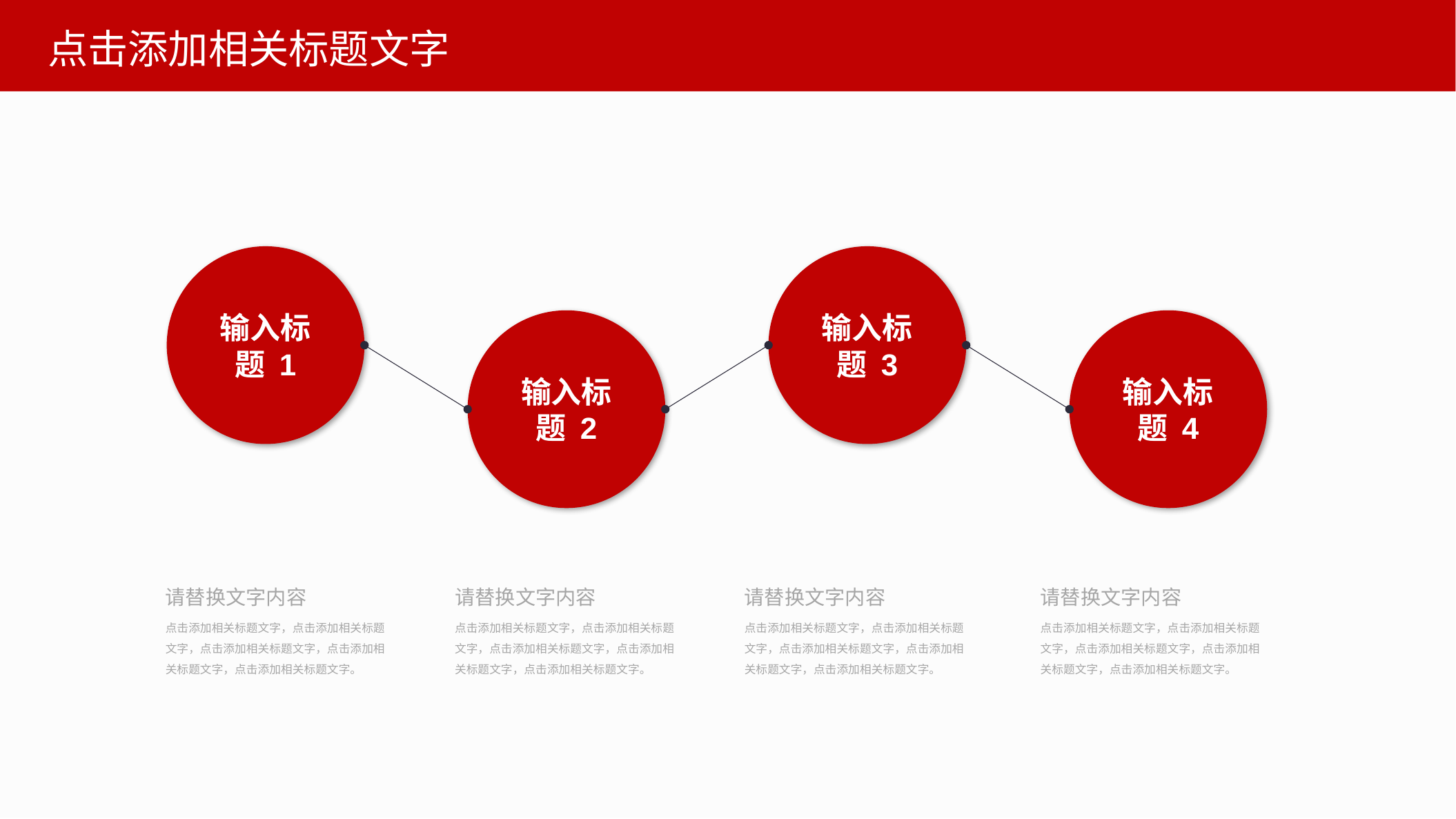

点击添加相关标题文字
输入标题 1
输入标题 3
输入标题 2
输入标题 4
请替换文字内容
请替换文字内容
请替换文字内容
请替换文字内容
点击添加相关标题文字，点击添加相关标题文字，点击添加相关标题文字，点击添加相关标题文字，点击添加相关标题文字。
点击添加相关标题文字，点击添加相关标题文字，点击添加相关标题文字，点击添加相关标题文字，点击添加相关标题文字。
点击添加相关标题文字，点击添加相关标题文字，点击添加相关标题文字，点击添加相关标题文字，点击添加相关标题文字。
点击添加相关标题文字，点击添加相关标题文字，点击添加相关标题文字，点击添加相关标题文字，点击添加相关标题文字。